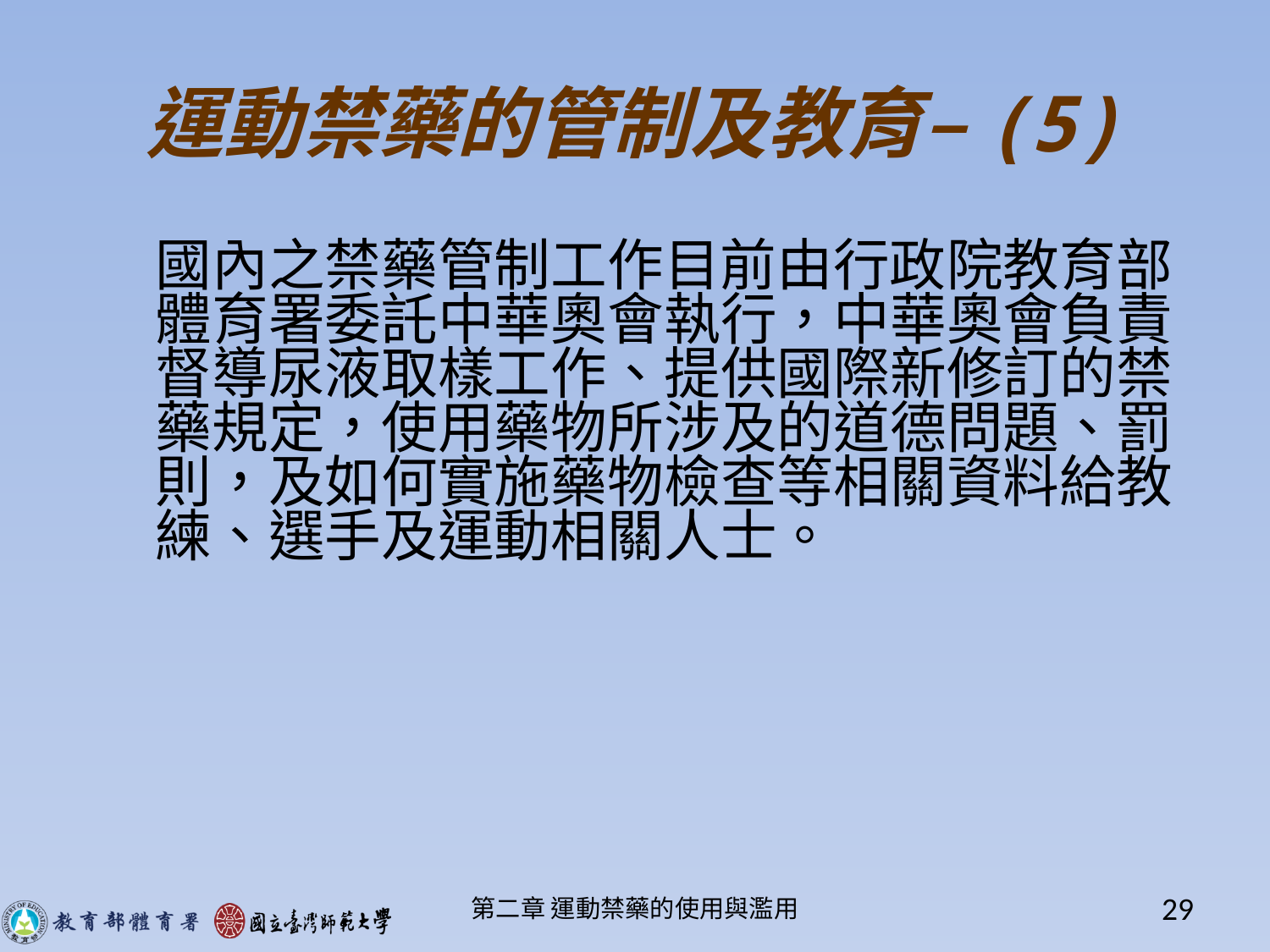

運動禁藥的管制及教育–(5)
國內之禁藥管制工作目前由行政院教育部體育署委託中華奧會執行，中華奧會負責督導尿液取樣工作、提供國際新修訂的禁藥規定，使用藥物所涉及的道德問題、罰則，及如何實施藥物檢查等相關資料給教練、選手及運動相關人士。

第二章 運動禁藥的使用與濫用
29